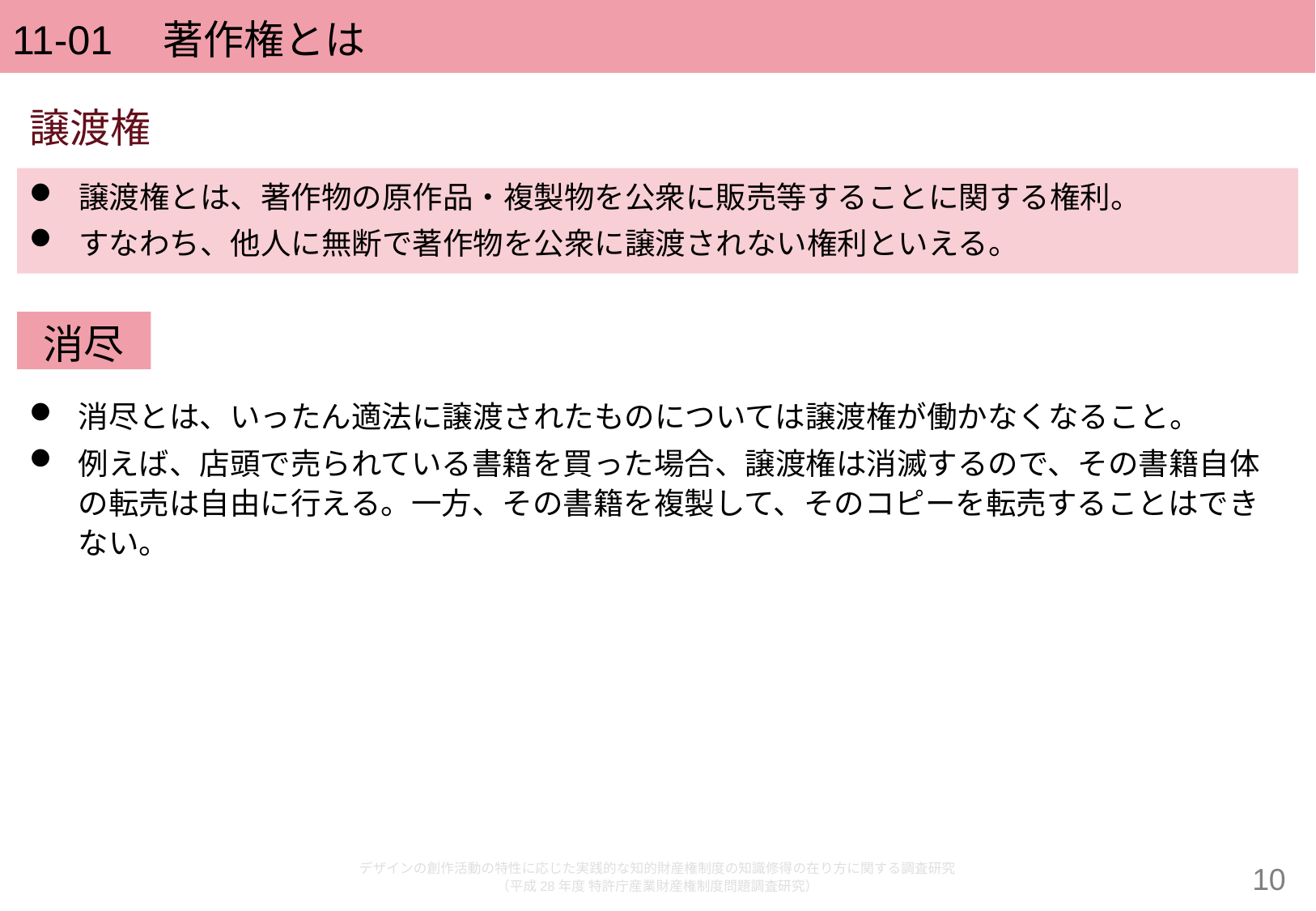

# 11-01　著作権とは
譲渡権
譲渡権とは、著作物の原作品・複製物を公衆に販売等することに関する権利。
すなわち、他人に無断で著作物を公衆に譲渡されない権利といえる。
消尽
消尽とは、いったん適法に譲渡されたものについては譲渡権が働かなくなること。
例えば、店頭で売られている書籍を買った場合、譲渡権は消滅するので、その書籍自体の転売は自由に行える。一方、その書籍を複製して、そのコピーを転売することはできない。
デザインの創作活動の特性に応じた実践的な知的財産権制度の知識修得の在り方に関する調査研究
（平成28年度 特許庁産業財産権制度問題調査研究）
10